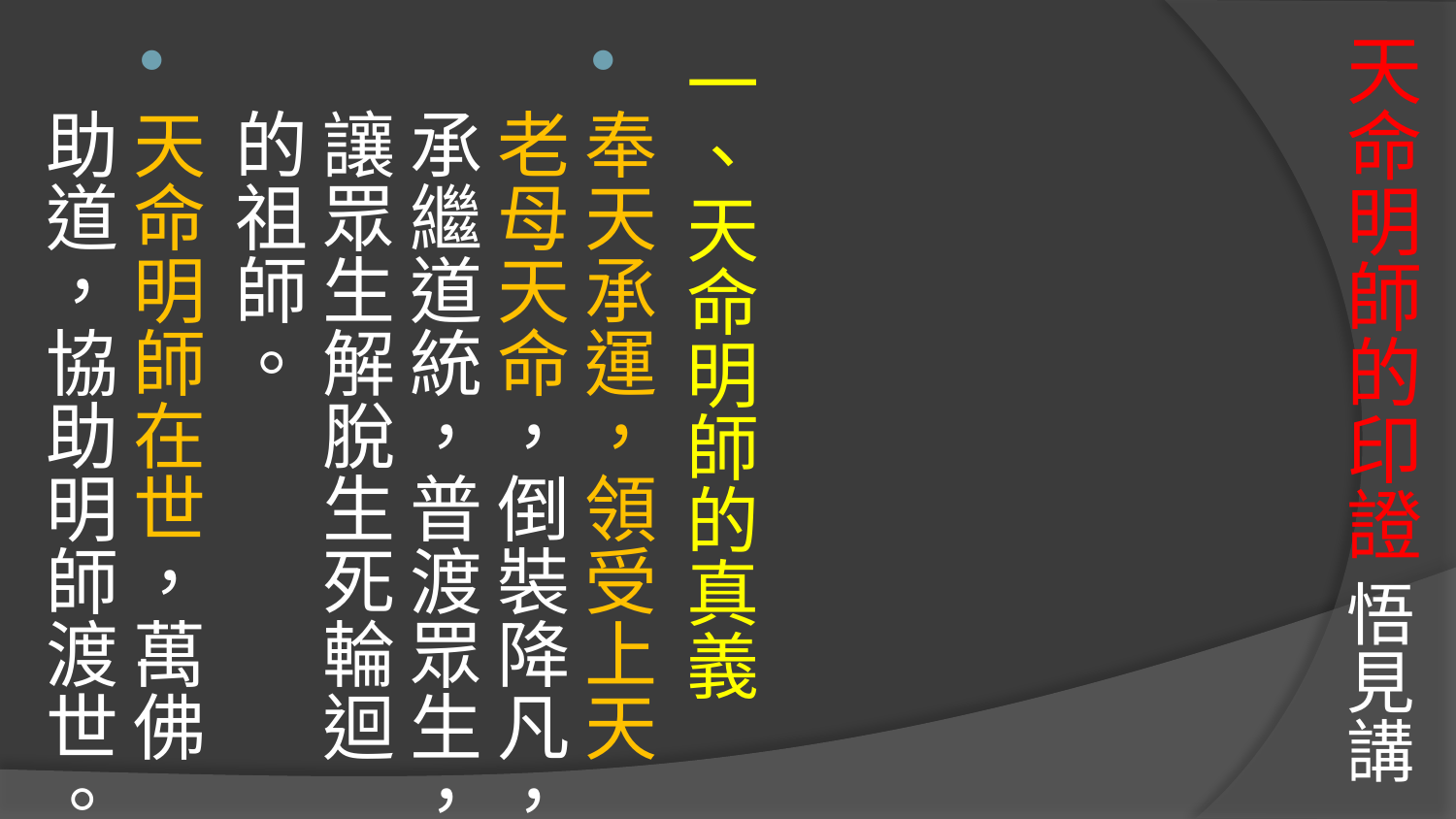

# 天命明師的印證 悟見講
一、天命明師的真義
奉天承運，領受上天老母天命，倒裝降凡，承繼道統，普渡眾生，讓眾生解脫生死輪迴的祖師。
天命明師在世，萬佛助道，協助明師渡世。